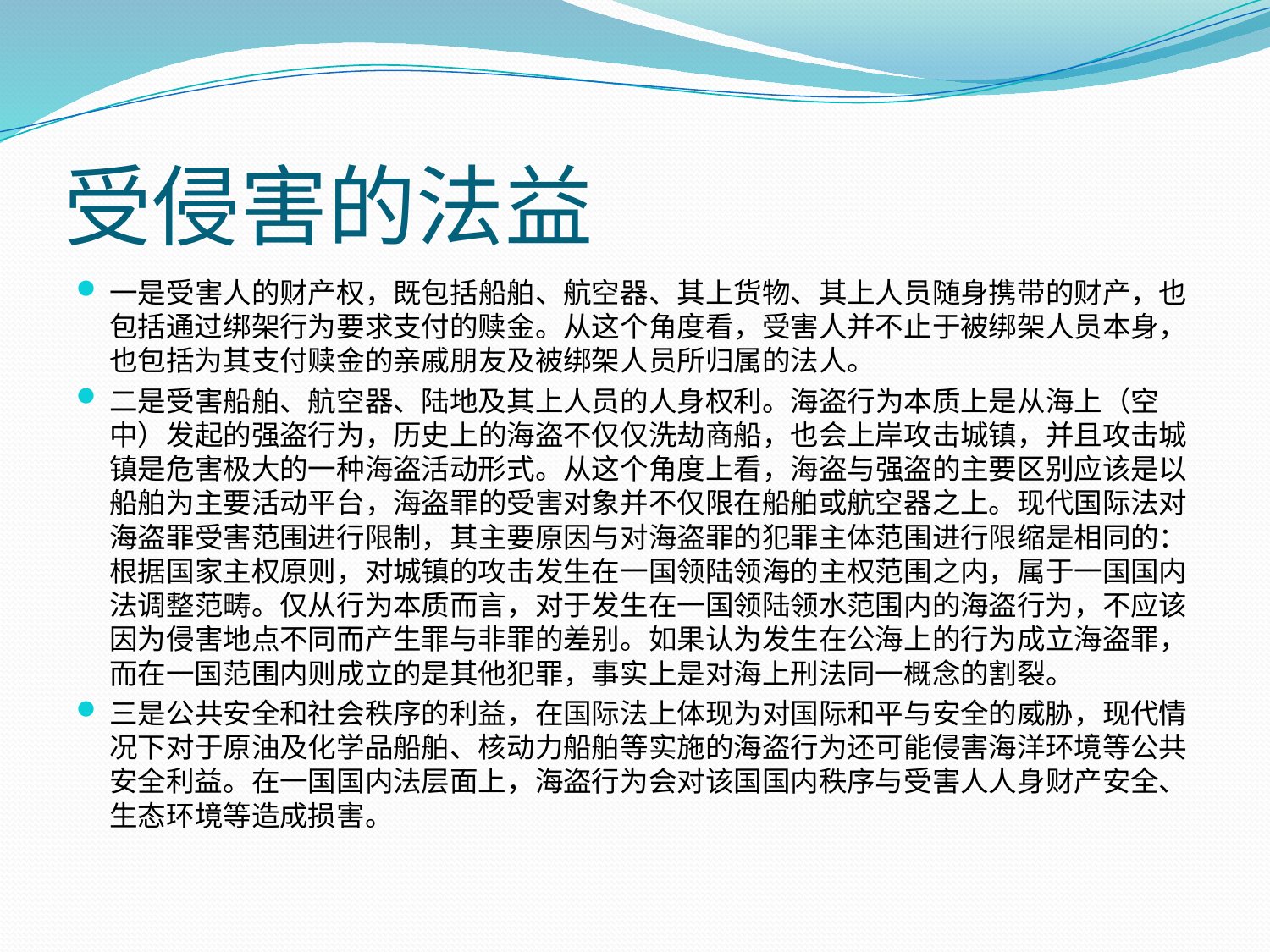

# 受侵害的法益
一是受害人的财产权，既包括船舶、航空器、其上货物、其上人员随身携带的财产，也包括通过绑架行为要求支付的赎金。从这个角度看，受害人并不止于被绑架人员本身，也包括为其支付赎金的亲戚朋友及被绑架人员所归属的法人。
二是受害船舶、航空器、陆地及其上人员的人身权利。海盗行为本质上是从海上（空中）发起的强盗行为，历史上的海盗不仅仅洗劫商船，也会上岸攻击城镇，并且攻击城镇是危害极大的一种海盗活动形式。从这个角度上看，海盗与强盗的主要区别应该是以船舶为主要活动平台，海盗罪的受害对象并不仅限在船舶或航空器之上。现代国际法对海盗罪受害范围进行限制，其主要原因与对海盗罪的犯罪主体范围进行限缩是相同的：根据国家主权原则，对城镇的攻击发生在一国领陆领海的主权范围之内，属于一国国内法调整范畴。仅从行为本质而言，对于发生在一国领陆领水范围内的海盗行为，不应该因为侵害地点不同而产生罪与非罪的差别。如果认为发生在公海上的行为成立海盗罪，而在一国范围内则成立的是其他犯罪，事实上是对海上刑法同一概念的割裂。
三是公共安全和社会秩序的利益，在国际法上体现为对国际和平与安全的威胁，现代情况下对于原油及化学品船舶、核动力船舶等实施的海盗行为还可能侵害海洋环境等公共安全利益。在一国国内法层面上，海盗行为会对该国国内秩序与受害人人身财产安全、生态环境等造成损害。